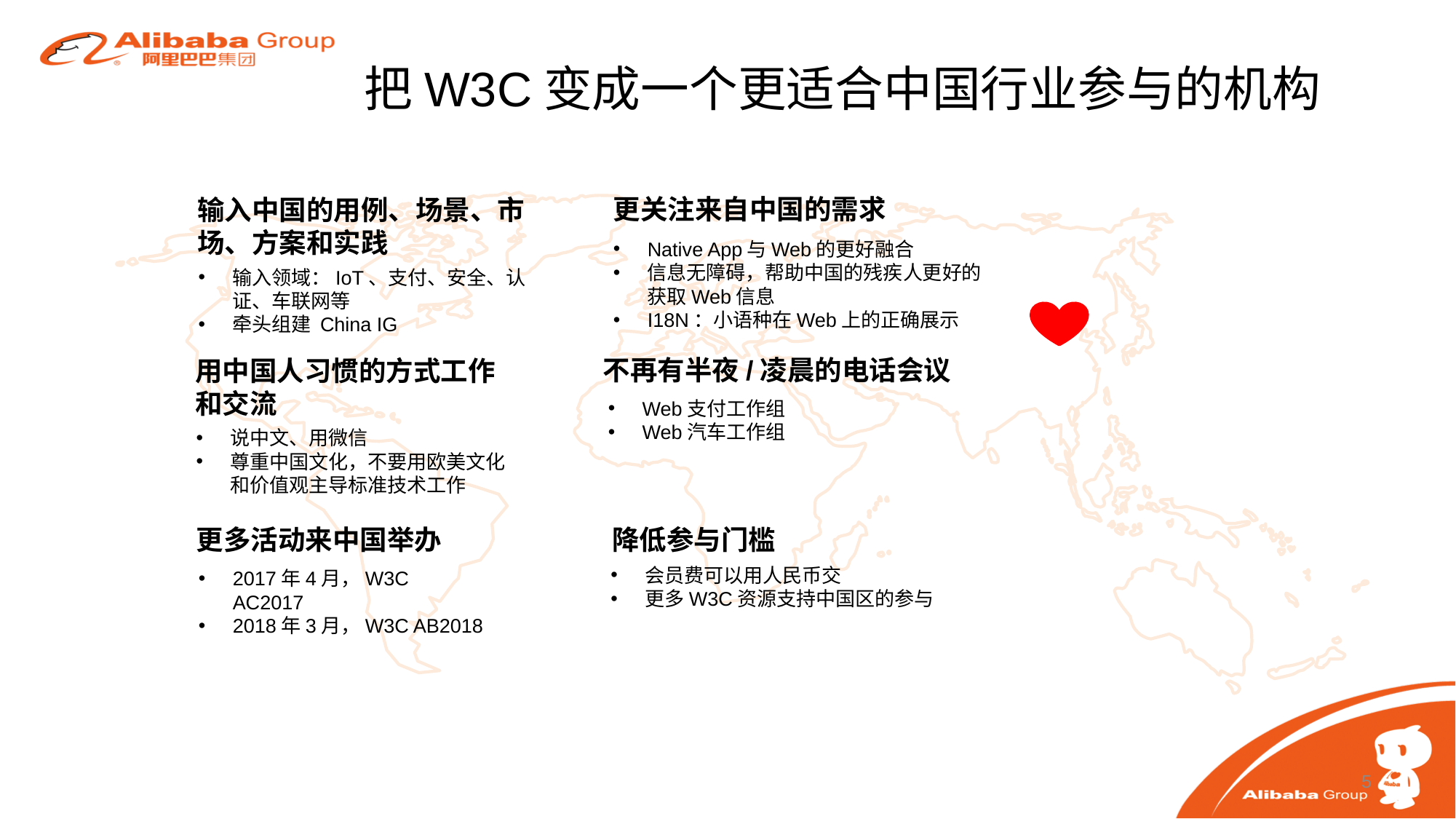

# 把W3C变成一个更适合中国行业参与的机构
更关注来自中国的需求
Native App与Web的更好融合
信息无障碍，帮助中国的残疾人更好的获取Web信息
I18N：小语种在Web上的正确展示

输入中国的用例、场景、市场、方案和实践
输入领域：IoT、支付、安全、认证、车联网等
牵头组建 China IG

不再有半夜/凌晨的电话会议
Web支付工作组
Web汽车工作组
用中国人习惯的方式工作和交流
说中文、用微信
尊重中国文化，不要用欧美文化和价值观主导标准技术工作
降低参与门槛
会员费可以用人民币交
更多W3C资源支持中国区的参与
更多活动来中国举办
2017年4月，W3C AC2017
2018年3月，W3C AB2018
5